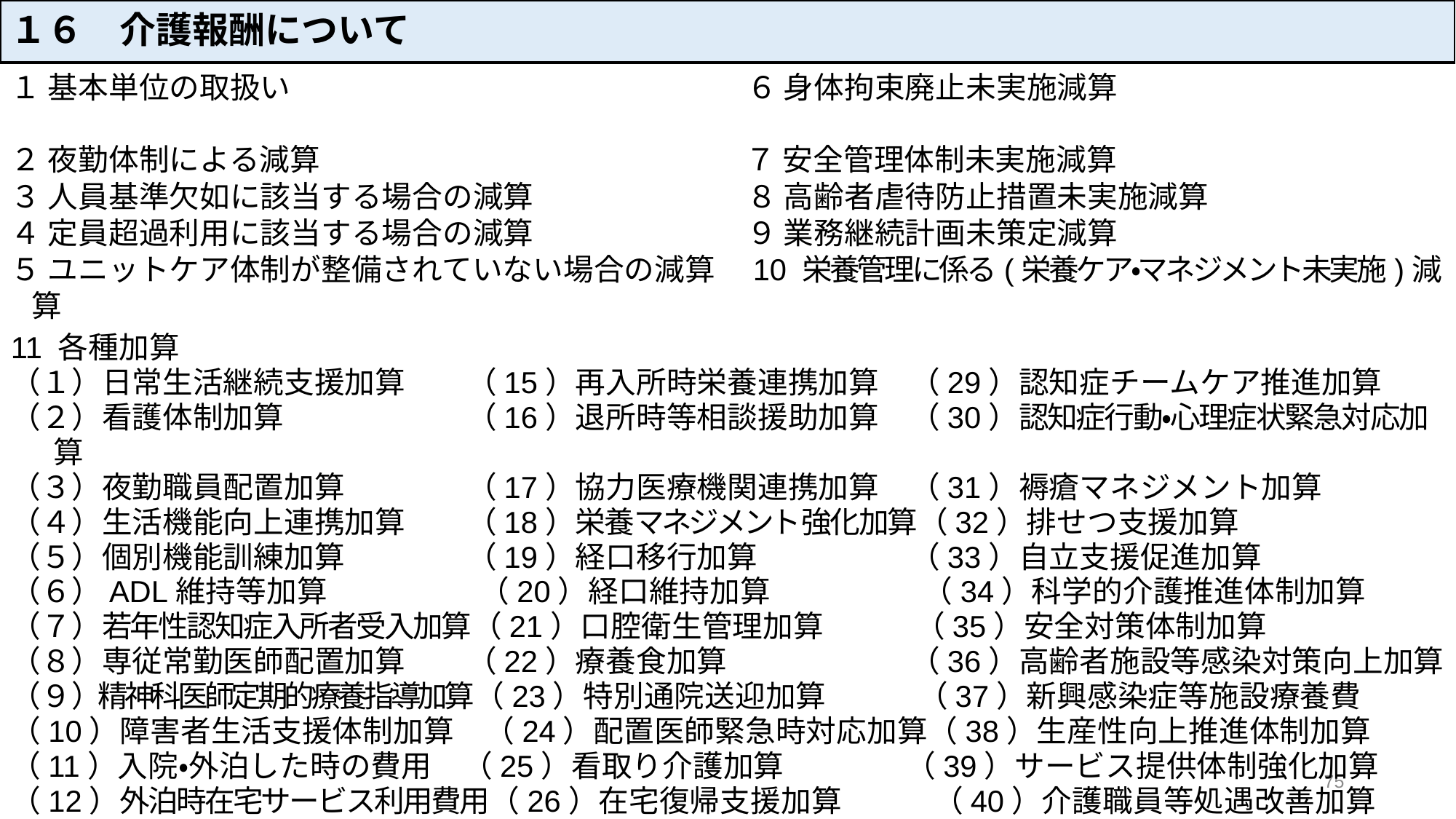

１６　介護報酬について
１ 基本単位の取扱い　　　　　　　　　　　　　　　６ 身体拘束廃止未実施減算
２ 夜勤体制による減算　　　　　　　　　　　　　　７ 安全管理体制未実施減算
３ 人員基準欠如に該当する場合の減算　　　　　　　８ 高齢者虐待防止措置未実施減算
４ 定員超過利用に該当する場合の減算　　　　　　　９ 業務継続計画未策定減算
５ ユニットケア体制が整備されていない場合の減算　10 栄養管理に係る(栄養ケア・マネジメント未実施)減算

11 各種加算
（１）日常生活継続支援加算　　（15）再入所時栄養連携加算　（29）認知症チームケア推進加算
（２）看護体制加算　　　　　　（16）退所時等相談援助加算　（30）認知症行動・心理症状緊急対応加算
（３）夜勤職員配置加算　　　　（17）協力医療機関連携加算　（31）褥瘡マネジメント加算
（４）生活機能向上連携加算　　（18）栄養マネジメント強化加算（32）排せつ支援加算
（５）個別機能訓練加算　　　　（19）経口移行加算　　　　　（33）自立支援促進加算
（６）ADL維持等加算　　　　　（20）経口維持加算　　　　　（34）科学的介護推進体制加算
（７）若年性認知症入所者受入加算（21）口腔衛生管理加算　　　（35）安全対策体制加算
（８）専従常勤医師配置加算　　（22）療養食加算　　　　　　（36）高齢者施設等感染対策向上加算
（９）精神科医師定期的療養指導加算（23）特別通院送迎加算　　　（37）新興感染症等施設療養費
（10）障害者生活支援体制加算　（24）配置医師緊急時対応加算（38）生産性向上推進体制加算
（11）入院・外泊した時の費用　（25）看取り介護加算　　　　（39）サービス提供体制強化加算
（12）外泊時在宅サービス利用費用（26）在宅復帰支援加算　　　（40）介護職員等処遇改善加算
（13）初期加算　　　　　　　　（27）在宅・入所相互利用加算
（14）退所時栄養情報連携加算　（28）認知症専門ケア加算

その他のお知らせ
75